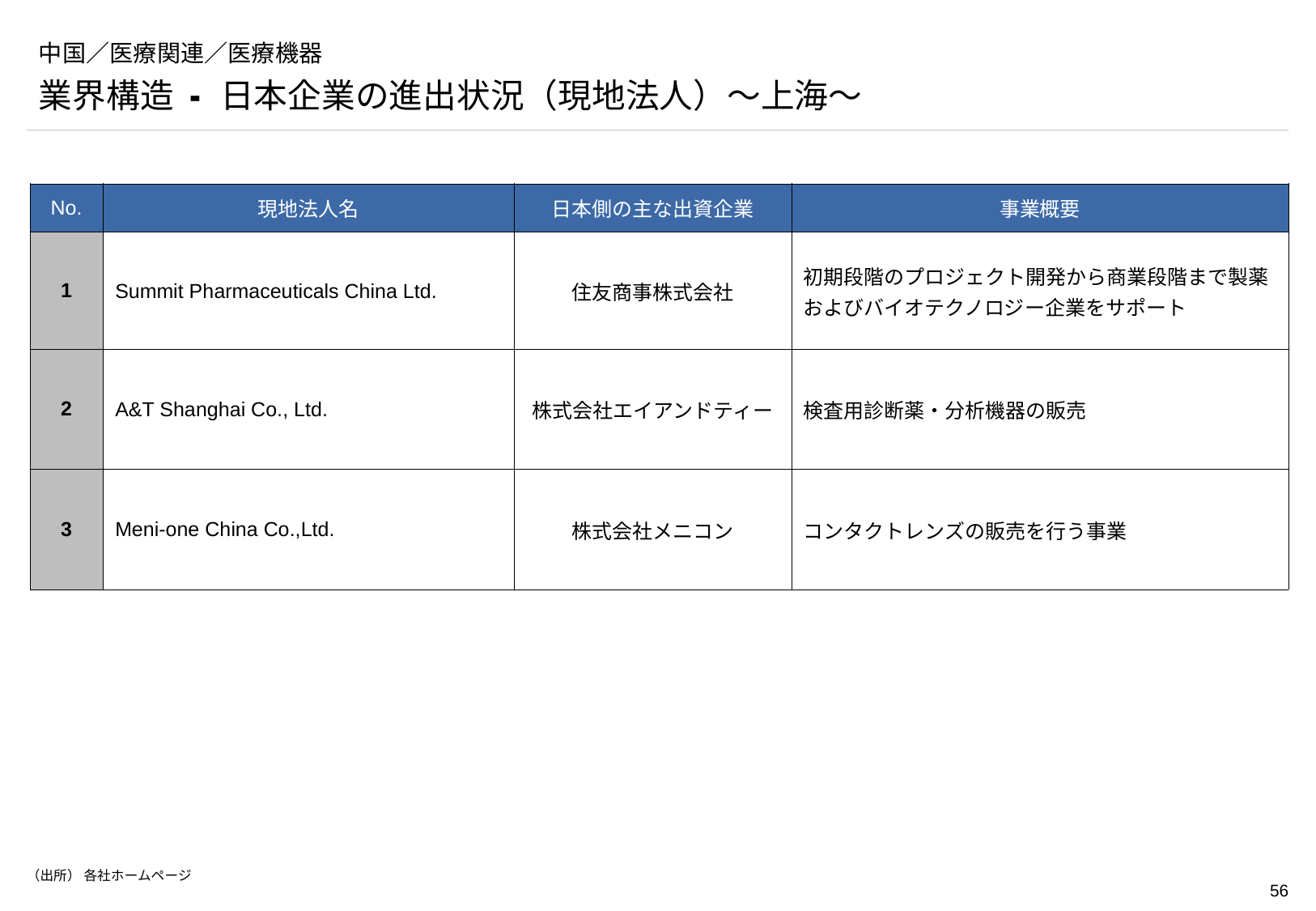

# 中国／医療関連／医療機器
業界構造 - 日本企業の進出状況（現地法人）～上海～
| No. | 現地法人名 | 日本側の主な出資企業 | 事業概要 |
| --- | --- | --- | --- |
| 1 | Summit Pharmaceuticals China Ltd. | 住友商事株式会社 | 初期段階のプロジェクト開発から商業段階まで製薬およびバイオテクノロジー企業をサポート |
| 2 | A&T Shanghai Co., Ltd. | 株式会社エイアンドティー | 検査用診断薬・分析機器の販売 |
| 3 | Meni-one China Co.,Ltd. | 株式会社メニコン | コンタクトレンズの販売を行う事業 |
（出所） 各社ホームページ